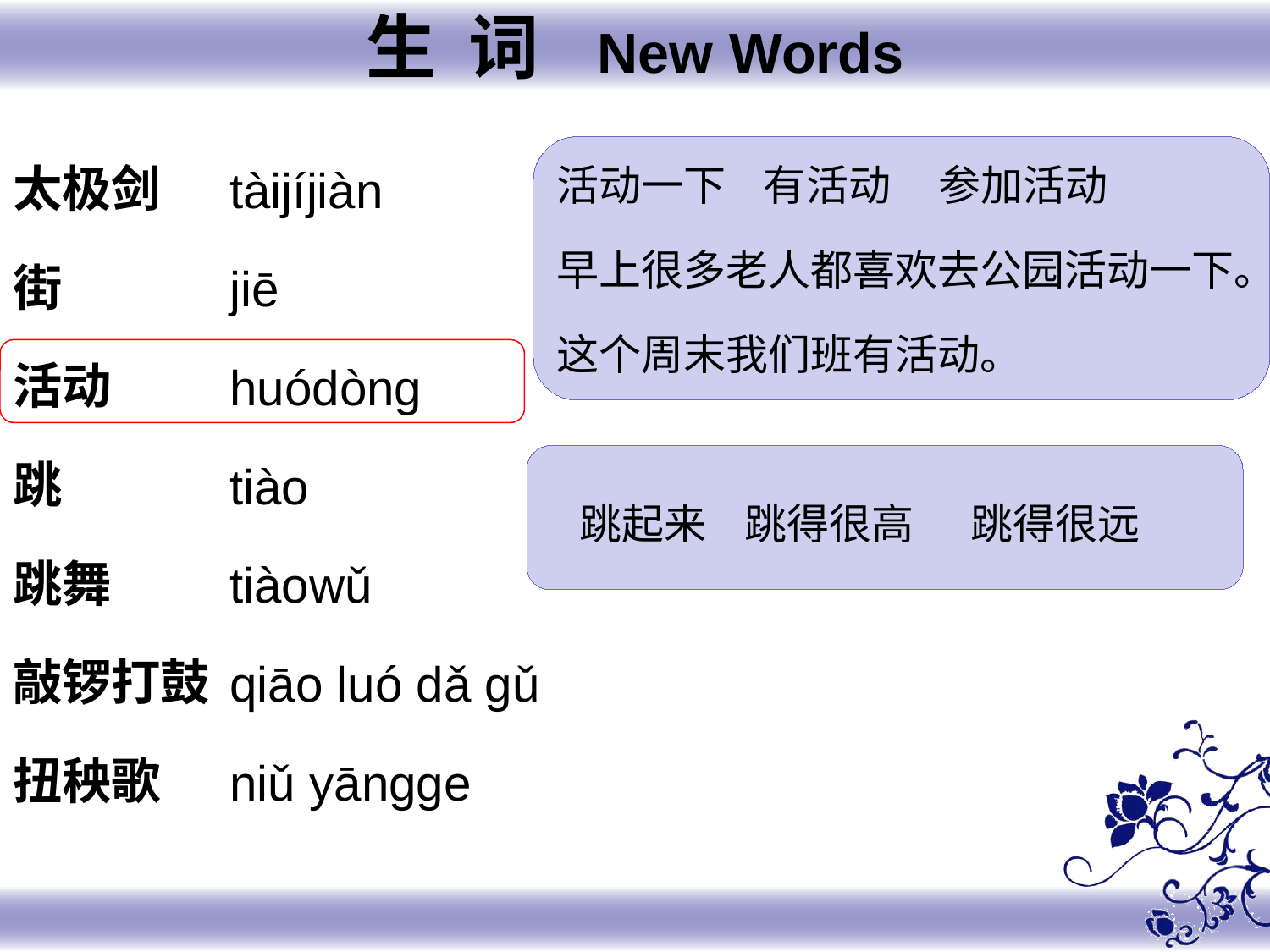

生  词   New Words
太极剑
街
活动
跳
跳舞
敲锣打鼓
扭秧歌
tàijíjiàn
jiē
huódòng
tiào
tiàowǔ
qiāo luó dǎ gǔ
niǔ yāngge
活动一下    有活动     参加活动
早上很多老人都喜欢去公园活动一下。
这个周末我们班有活动。

 跳起来    跳得很高      跳得很远